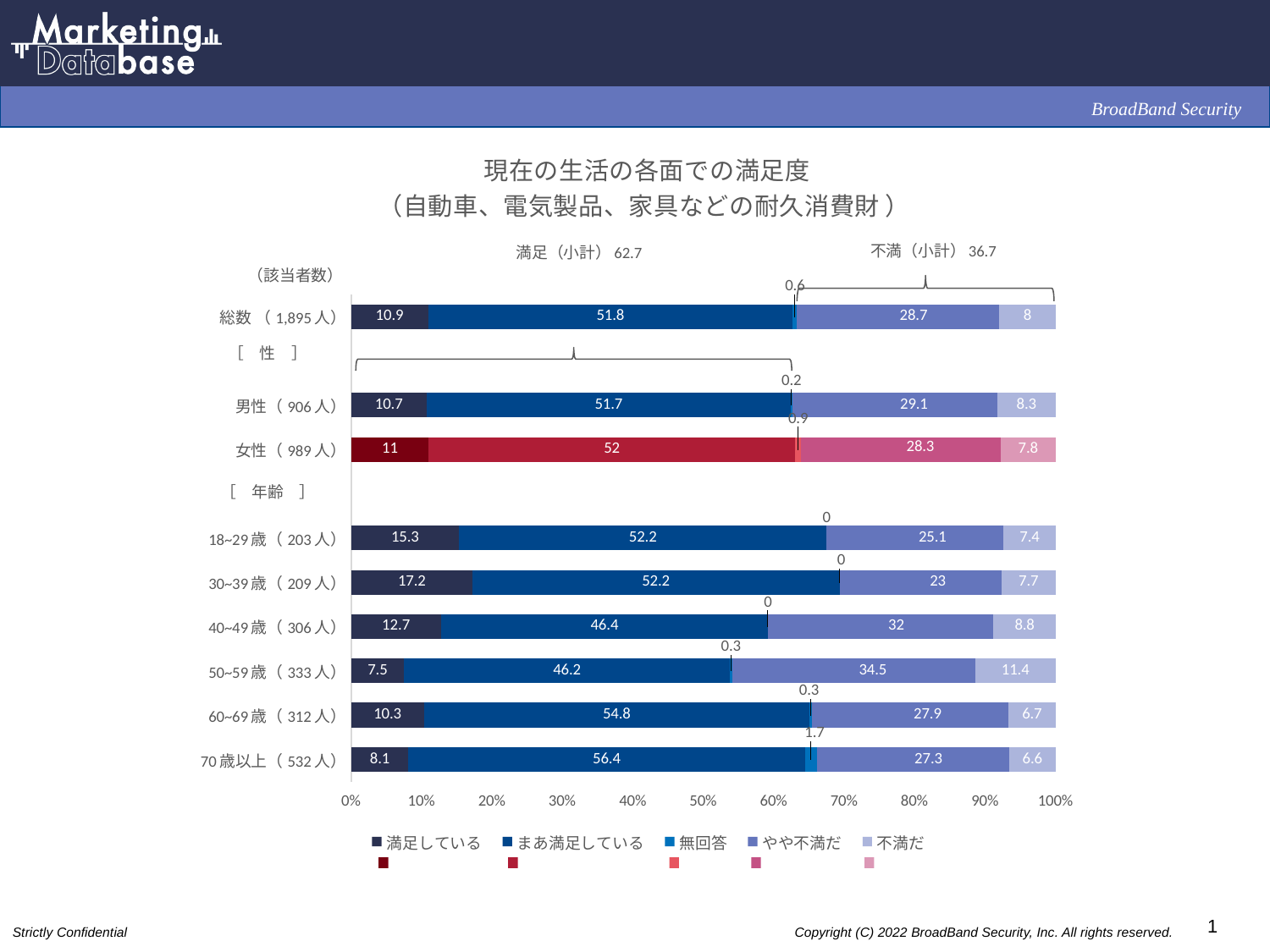

### Chart: 現在の生活の各面での満足度 （自動車、電気製品、家具などの耐久消費財 ）

| Category | 満足している | まあ満足している | 無回答 | やや不満だ | 不満だ |
|---|---|---|---|---|---|
| 総数 （1,895人） | 10.9 | 51.8 | 0.6 | 28.7 | 8.0 |
|  | None | None | None | None | None |
| 男性（906人） | 10.7 | 51.7 | 0.2 | 29.1 | 8.3 |
| 女性（989人） | 11.0 | 52.0 | 0.9 | 28.3 | 7.8 |
|  | None | None | None | None | None |
| 18~29歳（203人） | 15.3 | 52.2 | 0.0 | 25.1 | 7.4 |
| 30~39歳（209人） | 17.2 | 52.2 | 0.0 | 23.0 | 7.7 |
| 40~49歳（306人） | 12.7 | 46.4 | 0.0 | 32.0 | 8.8 |
| 50~59歳（333人） | 7.5 | 46.2 | 0.3 | 34.5 | 11.4 |
| 60~69歳（312人） | 10.3 | 54.8 | 0.3 | 27.9 | 6.7 |
| 70歳以上（532人） | 8.1 | 56.4 | 1.7 | 27.3 | 6.6 |